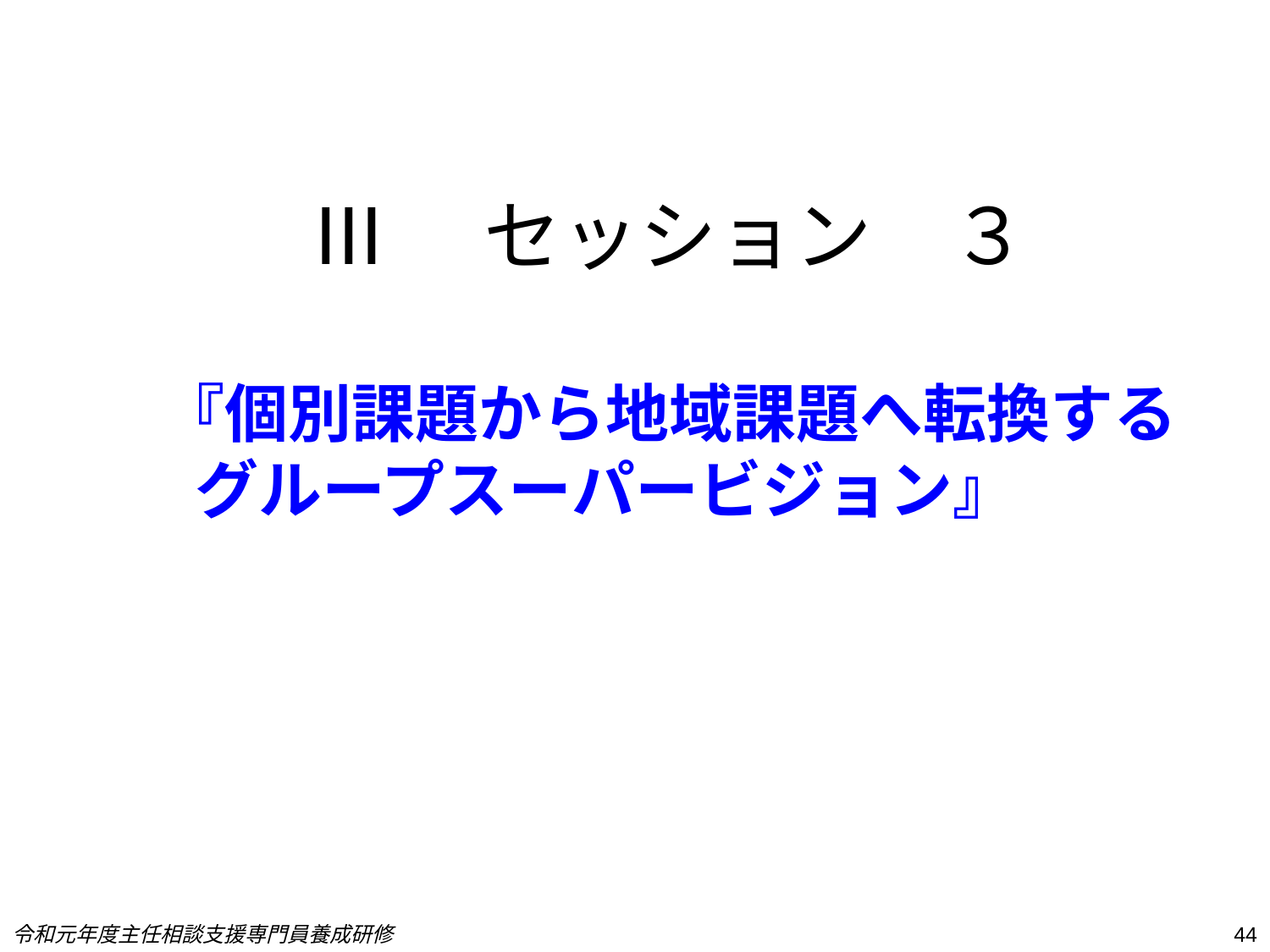

# Ⅲ　セッション　３ 『個別課題から地域課題へ転換する グループスーパービジョン』
令和元年度主任相談支援専門員養成研修

44